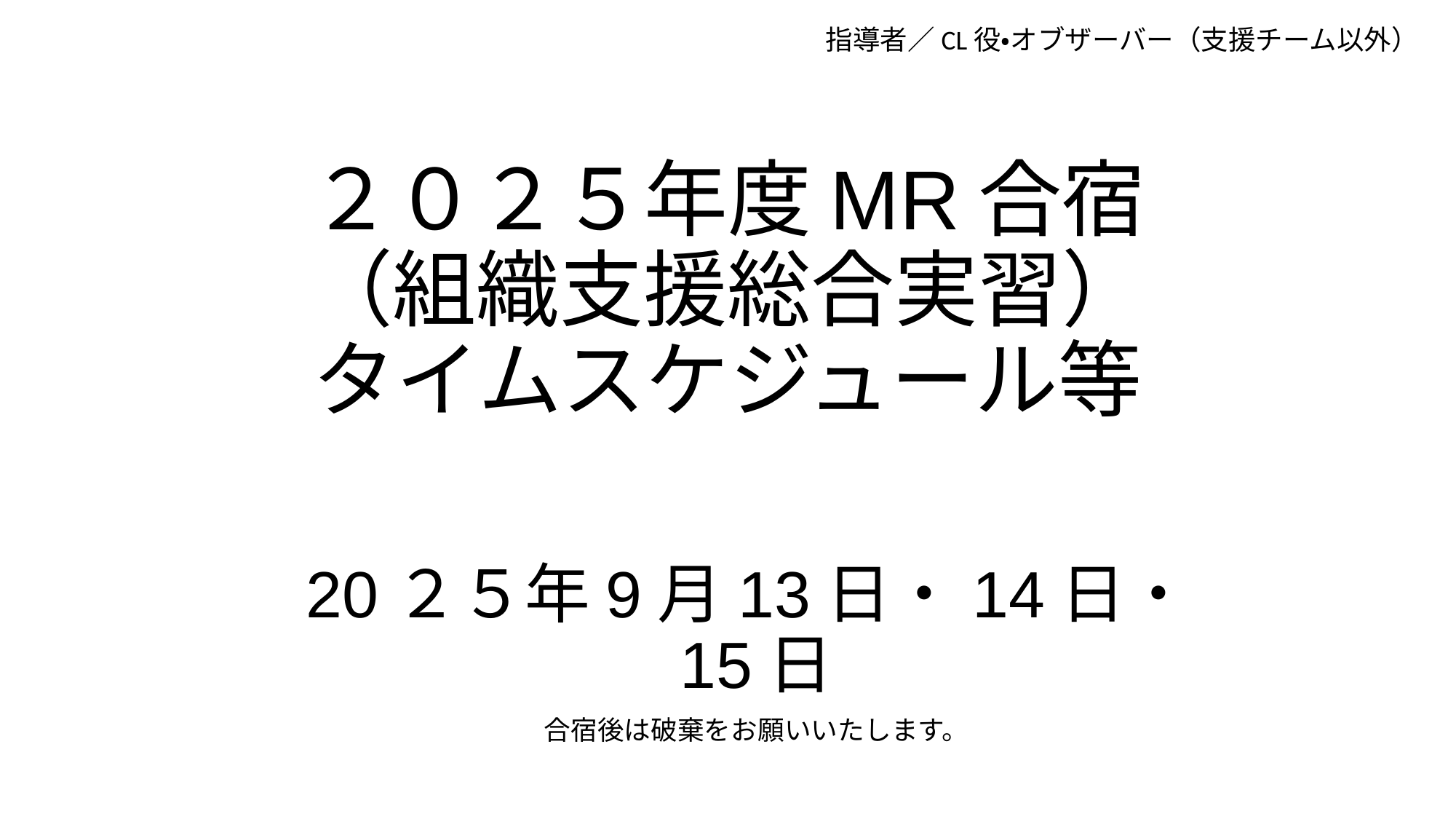

指導者／CL役・オブザーバー（支援チーム以外）
# ２０２５年度MR合宿 （組織支援総合実習） タイムスケジュール等
20２５年9月13日・14日・15日
合宿後は破棄をお願いいたします。